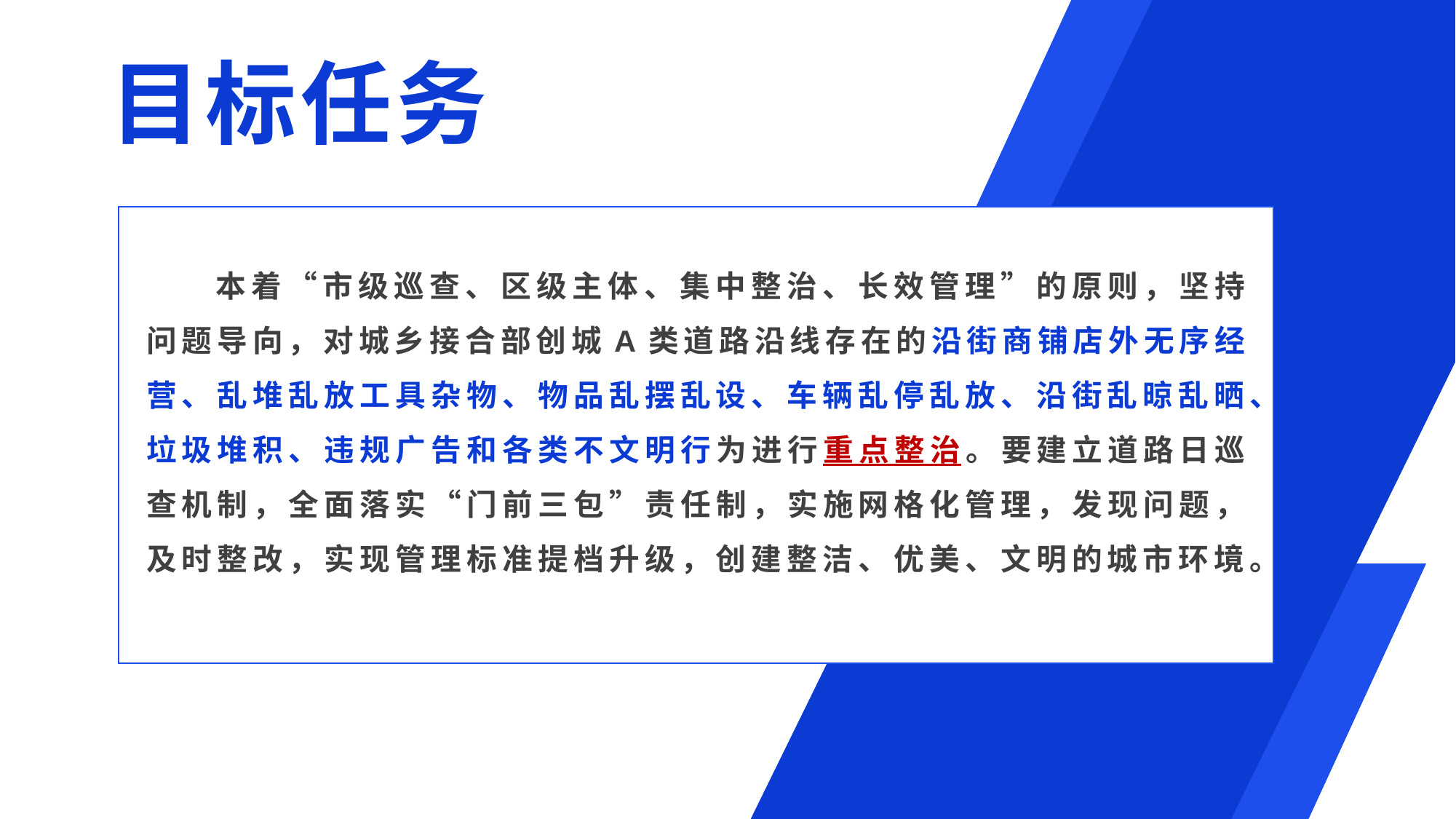

# 目标任务

     本着“市级巡查、区级主体、集中整治、长效管理”的原则，坚持问题导向，对城乡接合部创城A类道路沿线存在的沿街商铺店外无序经营、乱堆乱放工具杂物、物品乱摆乱设、车辆乱停乱放、沿街乱晾乱晒、垃圾堆积、违规广告和各类不文明行为进行重点整治。要建立道路日巡查机制，全面落实“门前三包”责任制，实施网格化管理，发现问题，及时整改，实现管理标准提档升级，创建整洁、优美、文明的城市环境。